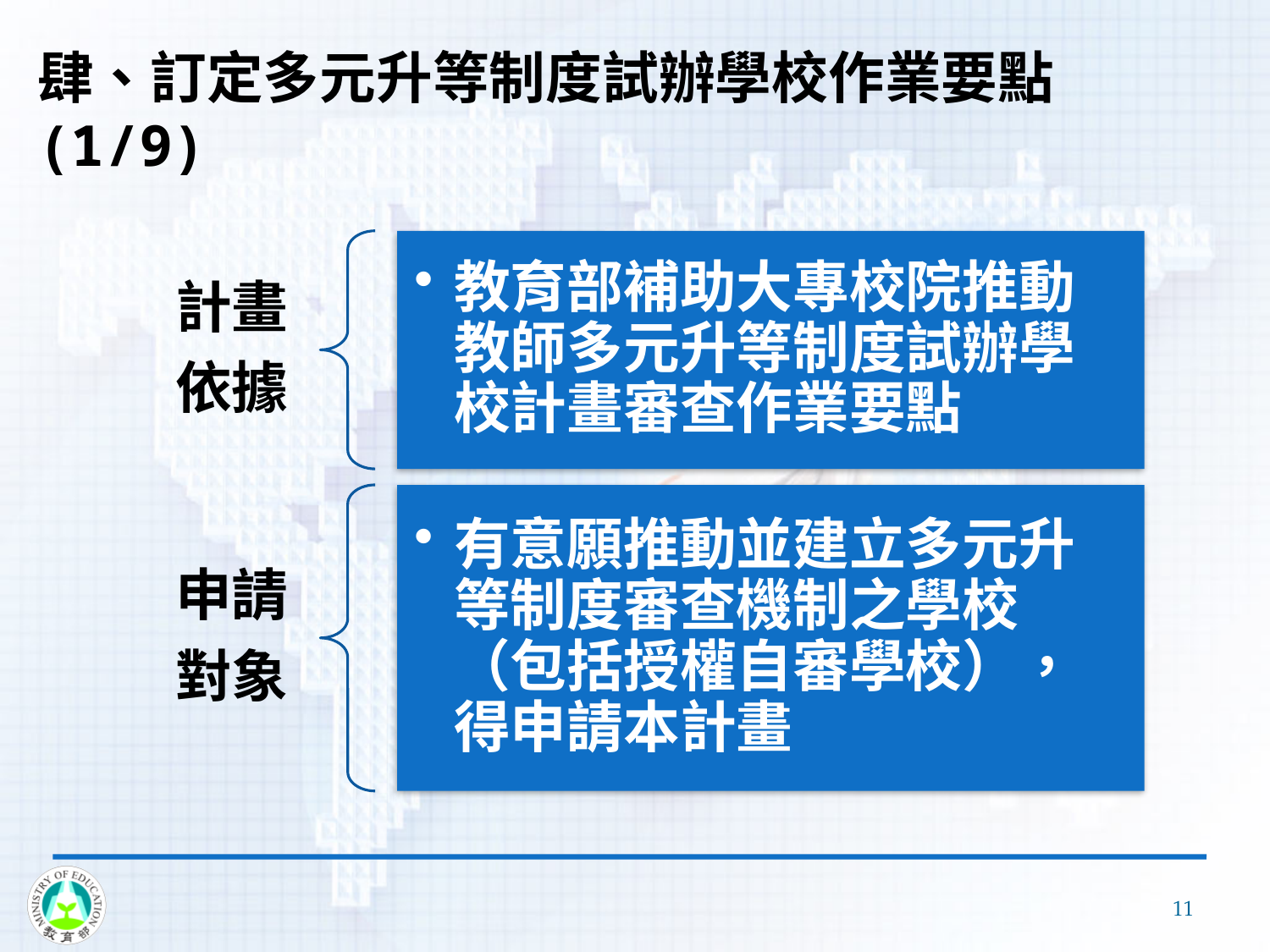

肆、訂定多元升等制度試辦學校作業要點(1/9)
計畫
依據
教育部補助大專校院推動教師多元升等制度試辦學校計畫審查作業要點
申請
對象
有意願推動並建立多元升等制度審查機制之學校（包括授權自審學校），得申請本計畫
11